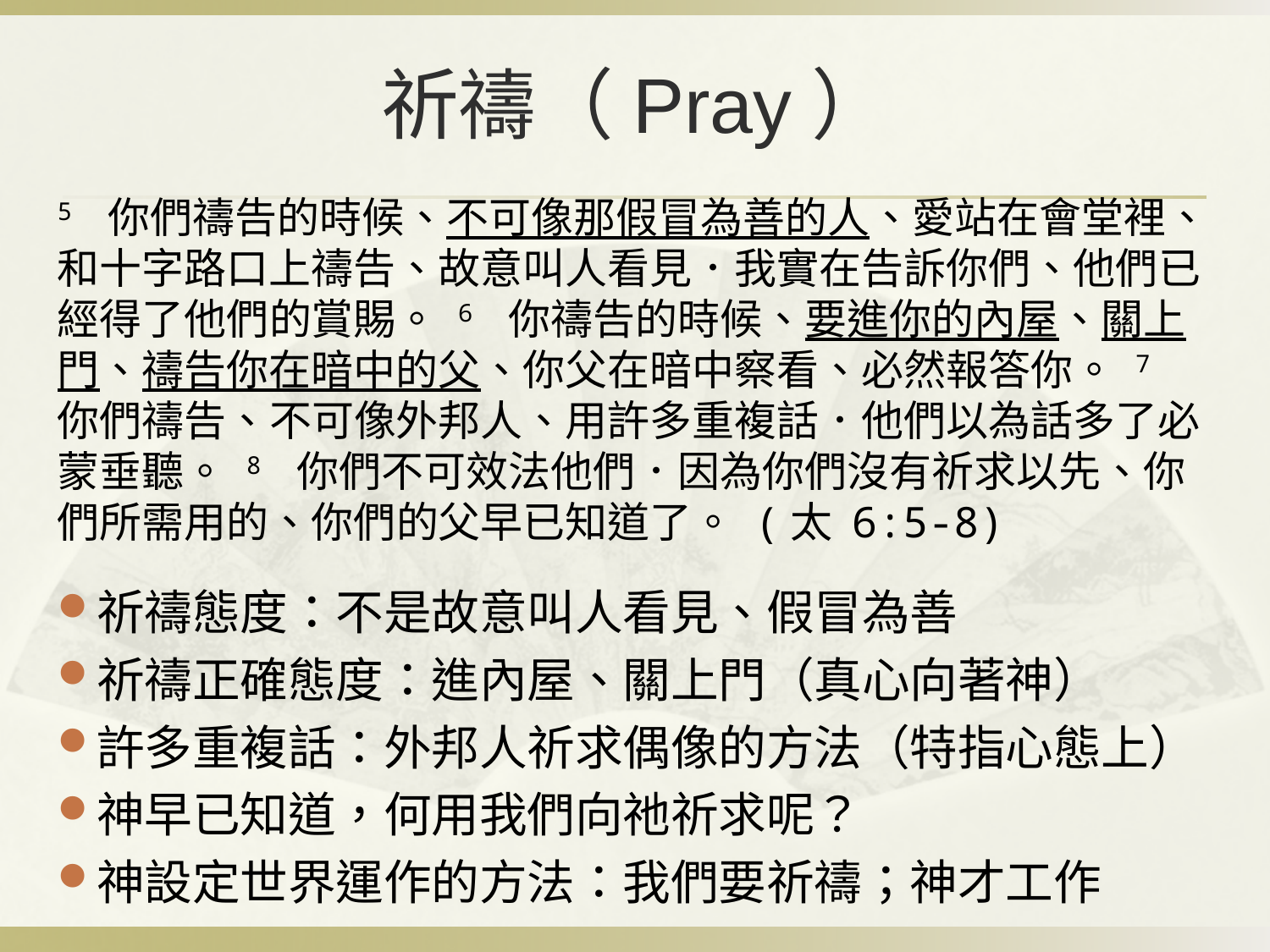

祈禱（Pray）
5 你們禱告的時候、不可像那假冒為善的人、愛站在會堂裡、和十字路口上禱告、故意叫人看見．我實在告訴你們、他們已經得了他們的賞賜。 6 你禱告的時候、要進你的內屋、關上門、禱告你在暗中的父、你父在暗中察看、必然報答你。 7 你們禱告、不可像外邦人、用許多重複話．他們以為話多了必蒙垂聽。 8 你們不可效法他們．因為你們沒有祈求以先、你們所需用的、你們的父早已知道了。 (太 6:5-8)
祈禱態度：不是故意叫人看見、假冒為善
祈禱正確態度：進內屋、關上門（真心向著神）
許多重複話：外邦人祈求偶像的方法（特指心態上）
神早已知道，何用我們向祂祈求呢？
神設定世界運作的方法：我們要祈禱；神才工作